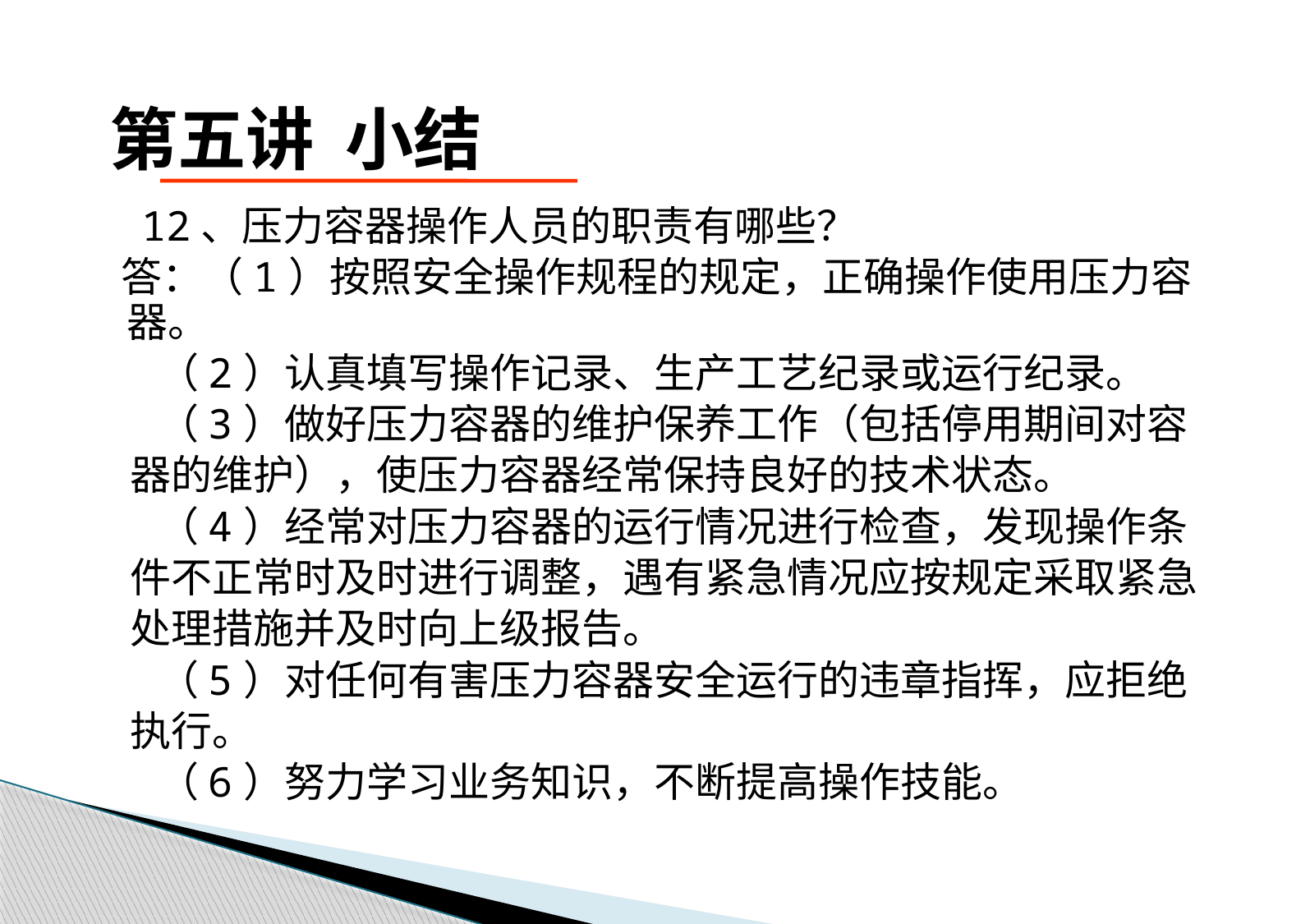

# 第五讲  小结

  12、压力容器操作人员的职责有哪些？
  答：（1）按照安全操作规程的规定，正确操作使用压力容器。
      （2）认真填写操作记录、生产工艺纪录或运行纪录。
      （3）做好压力容器的维护保养工作（包括停用期间对容
   器的维护），使压力容器经常保持良好的技术状态。
      （4）经常对压力容器的运行情况进行检查，发现操作条
   件不正常时及时进行调整，遇有紧急情况应按规定采取紧急
   处理措施并及时向上级报告。
      （5）对任何有害压力容器安全运行的违章指挥，应拒绝
   执行。
      （6）努力学习业务知识，不断提高操作技能。